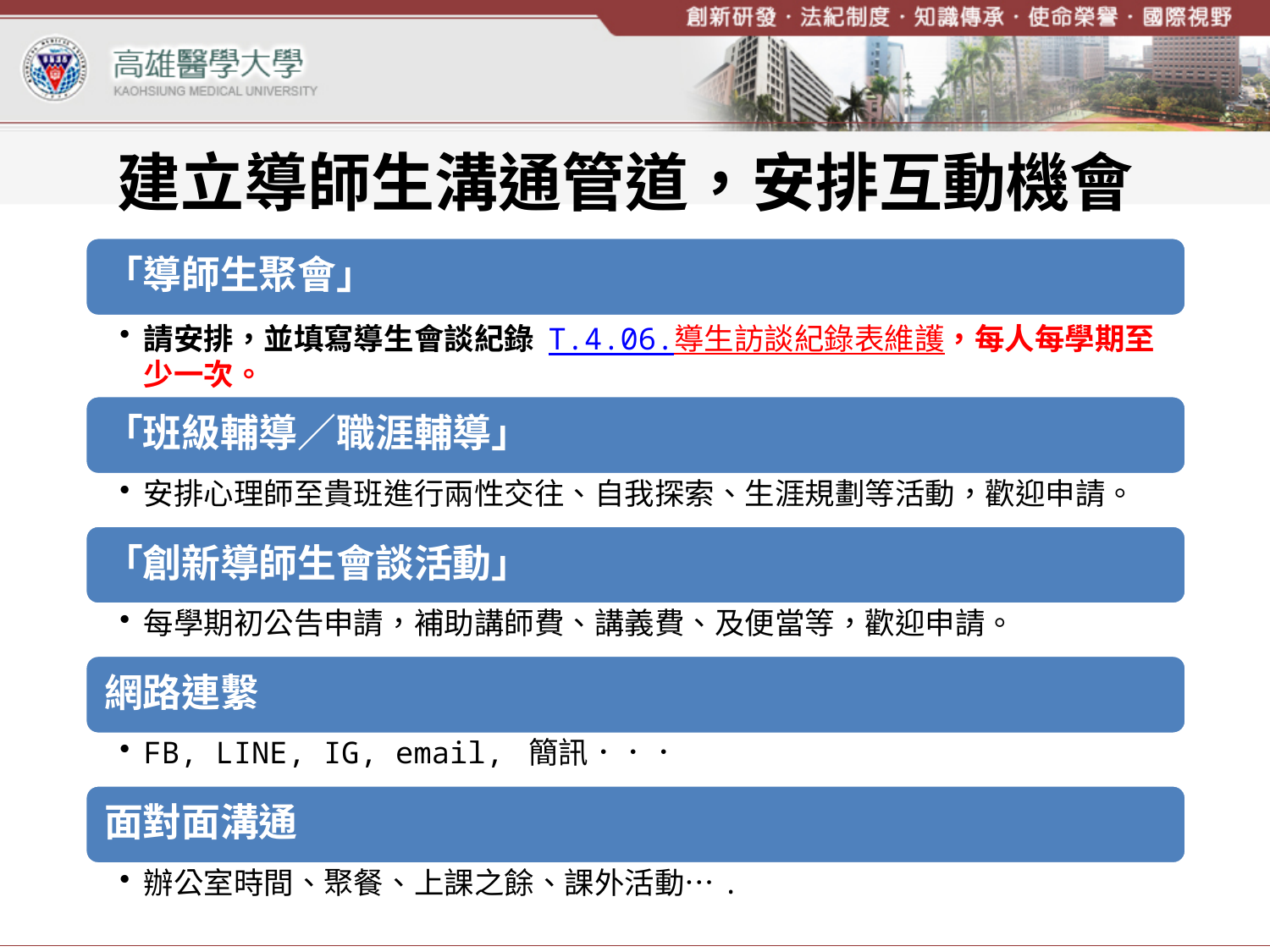

# 建立導師生溝通管道，安排互動機會
「導師生聚會」
請安排，並填寫導生會談紀錄 T.4.06.導生訪談紀錄表維護，每人每學期至少一次。
「班級輔導／職涯輔導」
安排心理師至貴班進行兩性交往、自我探索、生涯規劃等活動，歡迎申請。
「創新導師生會談活動」
每學期初公告申請，補助講師費、講義費、及便當等，歡迎申請。
網路連繫
FB, LINE, IG, email, 簡訊．．．
面對面溝通
辦公室時間、聚餐、上課之餘、課外活動….